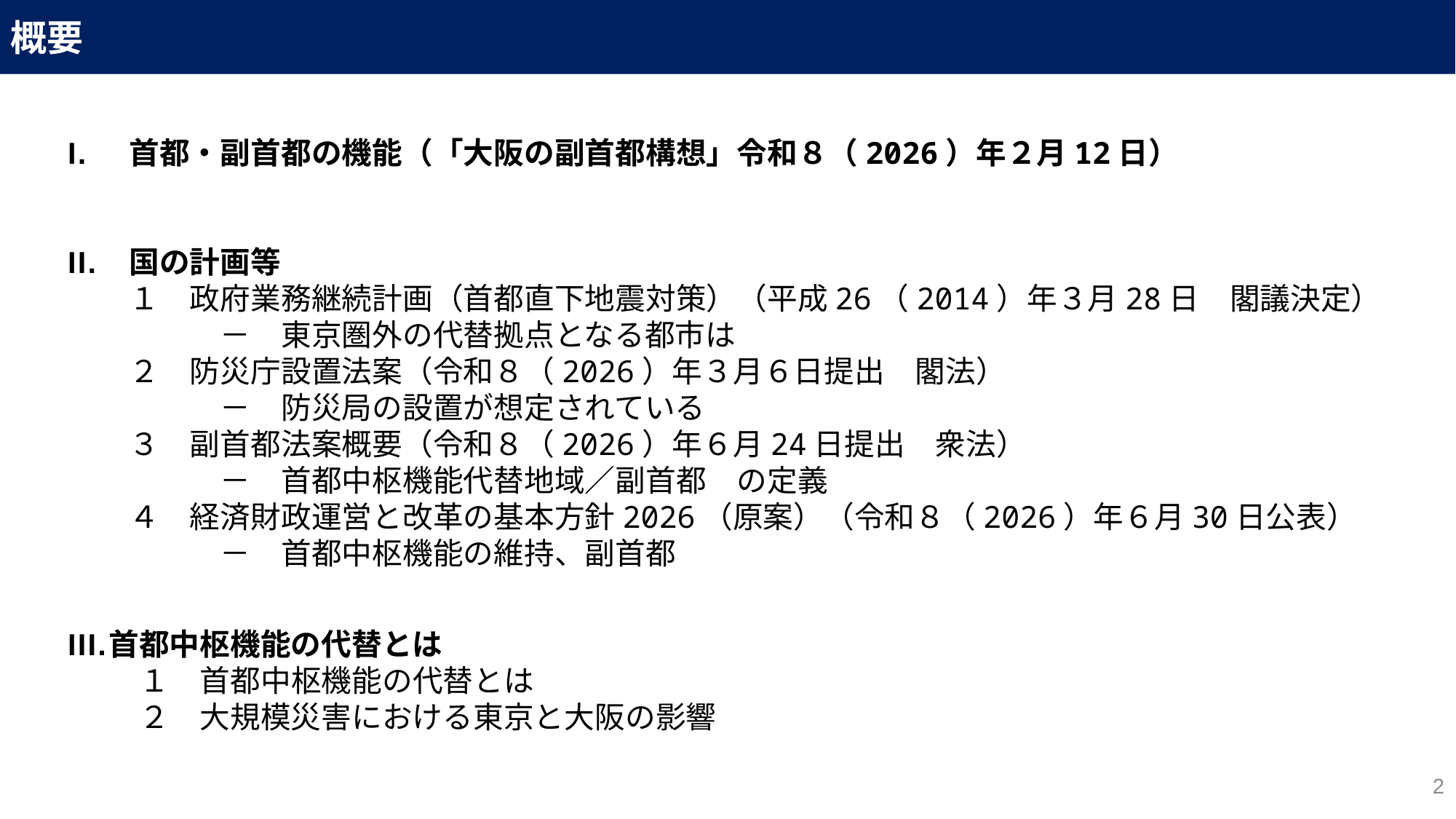

概要

首都・副首都の機能（「大阪の副首都構想」令和８（2026）年２月12日）

国の計画等
１　政府業務継続計画（首都直下地震対策）（平成26（2014）年３月28日　閣議決定）
　　　－　東京圏外の代替拠点となる都市は
２　防災庁設置法案（令和８（2026）年３月６日提出　閣法）
　　　－　防災局の設置が想定されている
３　副首都法案概要（令和８（2026）年６月24日提出　衆法）
　　　－　首都中枢機能代替地域／副首都　の定義
４　経済財政運営と改革の基本方針2026（原案）（令和８（2026）年６月30日公表）
　　　－　首都中枢機能の維持、副首都
首都中枢機能の代替とは
　１　首都中枢機能の代替とは
　２　大規模災害における東京と大阪の影響
2